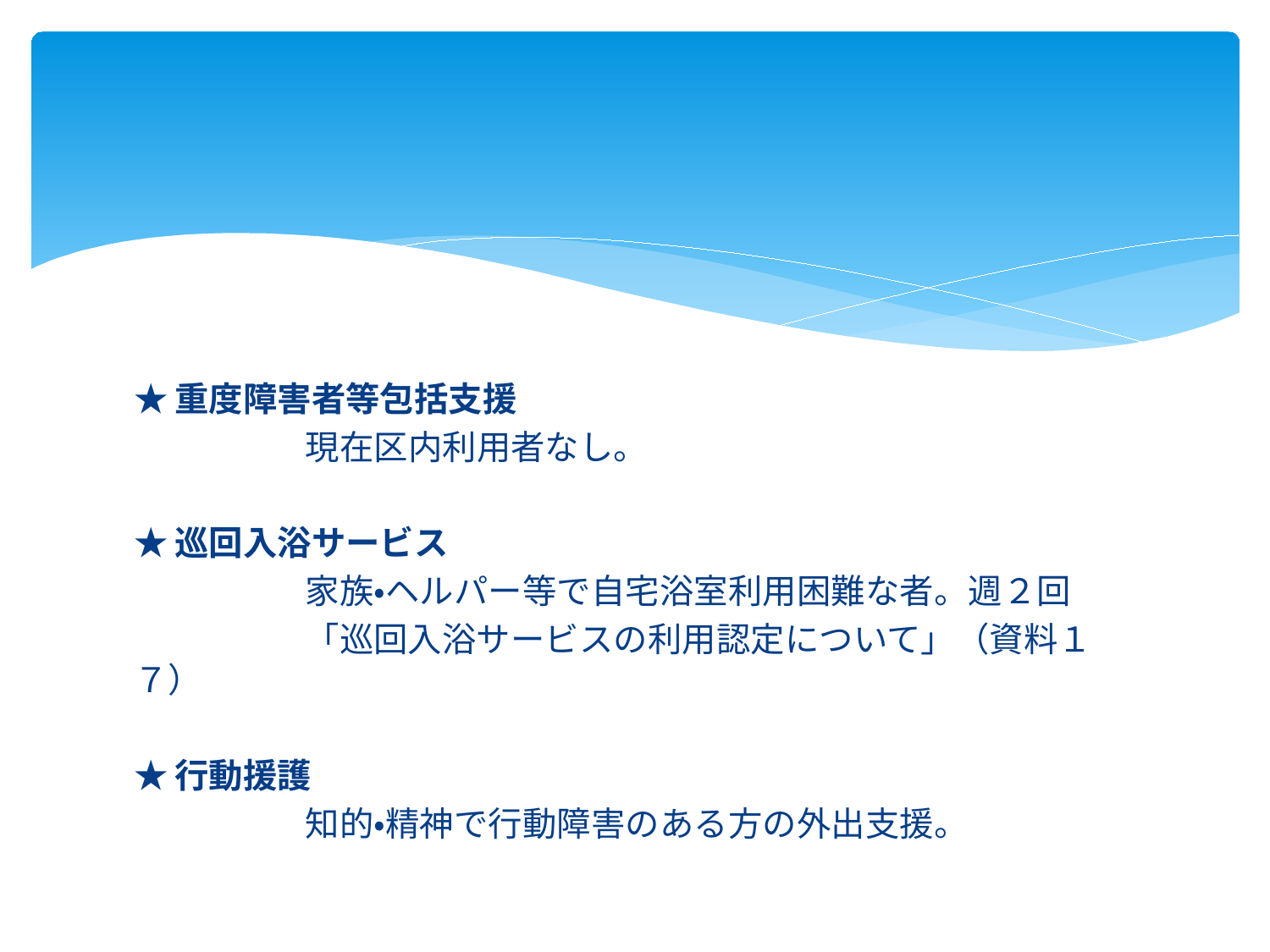

#
★重度障害者等包括支援
　　　　　現在区内利用者なし。

★巡回入浴サービス
　　　　　家族・ヘルパー等で自宅浴室利用困難な者。週２回
　　　　　「巡回入浴サービスの利用認定について」（資料１７）

★行動援護
　　　　　知的・精神で行動障害のある方の外出支援。